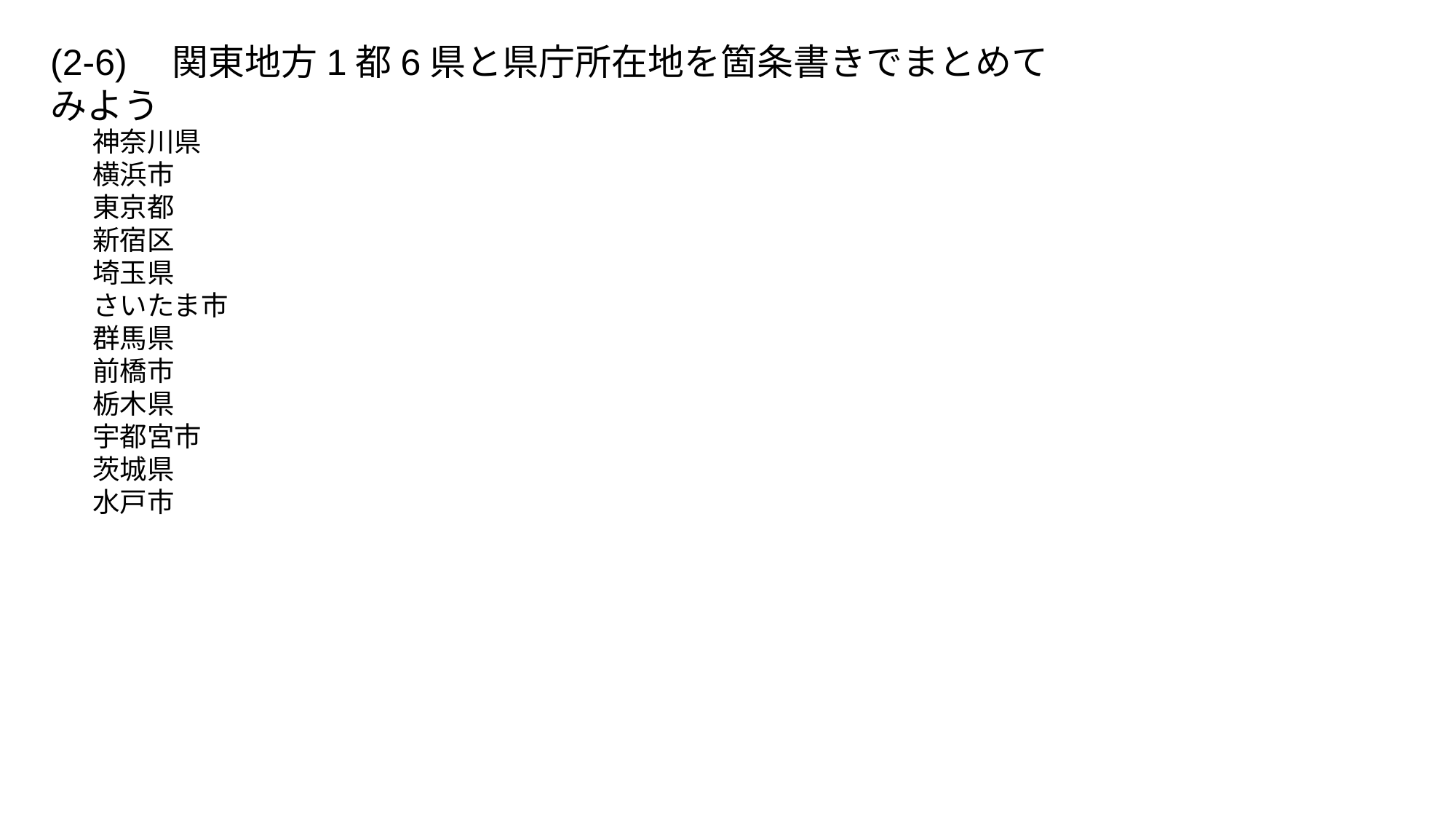

(2-6)　関東地方1都6県と県庁所在地を箇条書きでまとめてみよう
神奈川県
横浜市
東京都
新宿区
埼玉県
さいたま市
群馬県
前橋市
栃木県
宇都宮市
茨城県
水戸市